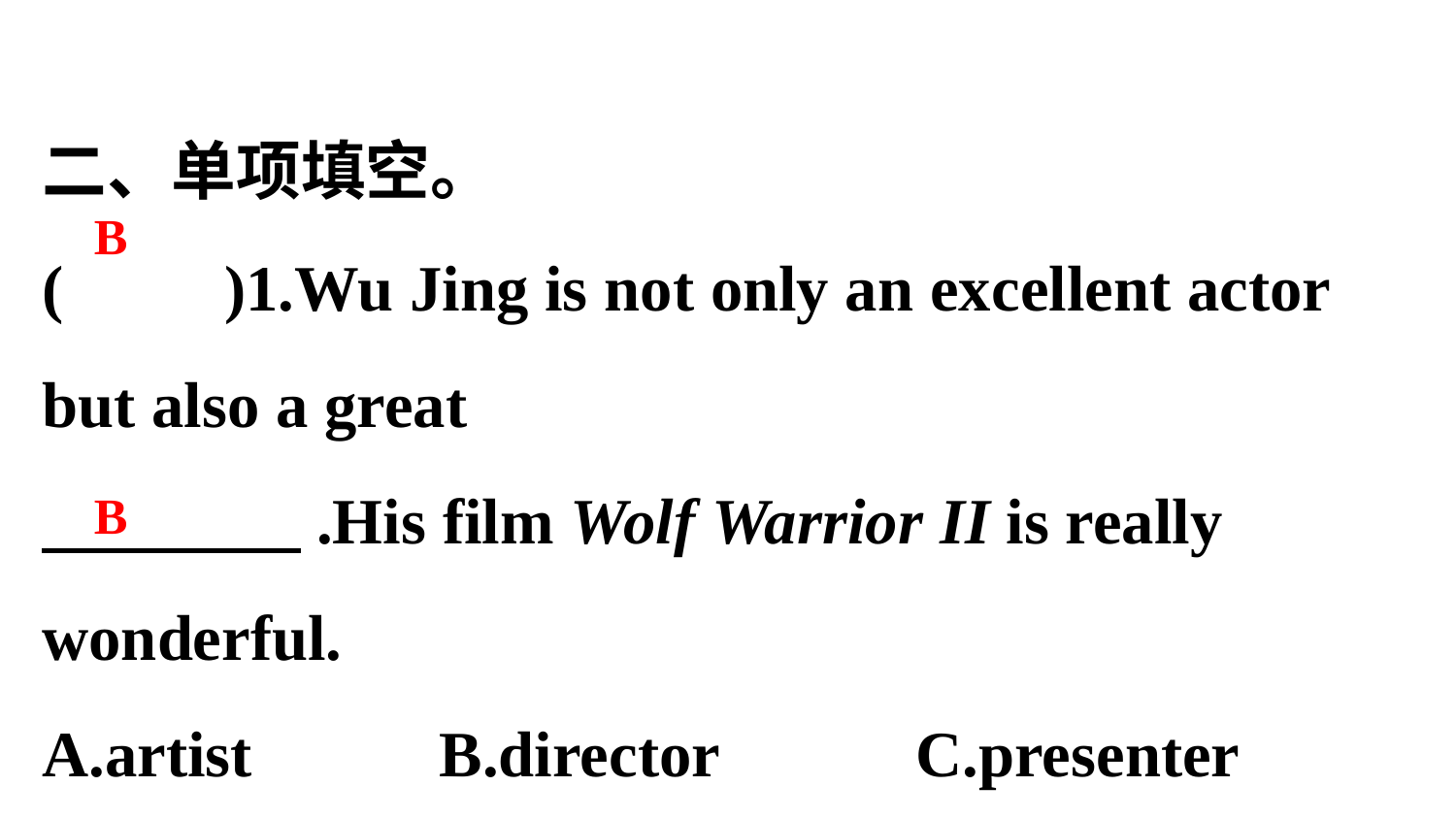

二、单项填空。
(　　)1.Wu Jing is not only an excellent actor but also a great
　　　　.His film Wolf Warrior II is really wonderful.
A.artist　	B.director　	C.presenter　	D.reporter
(　　)2.The radio is 　　　　air, and we can hear the news now.
A.in　	         B.on　	   C.to　	          D.by
B
B